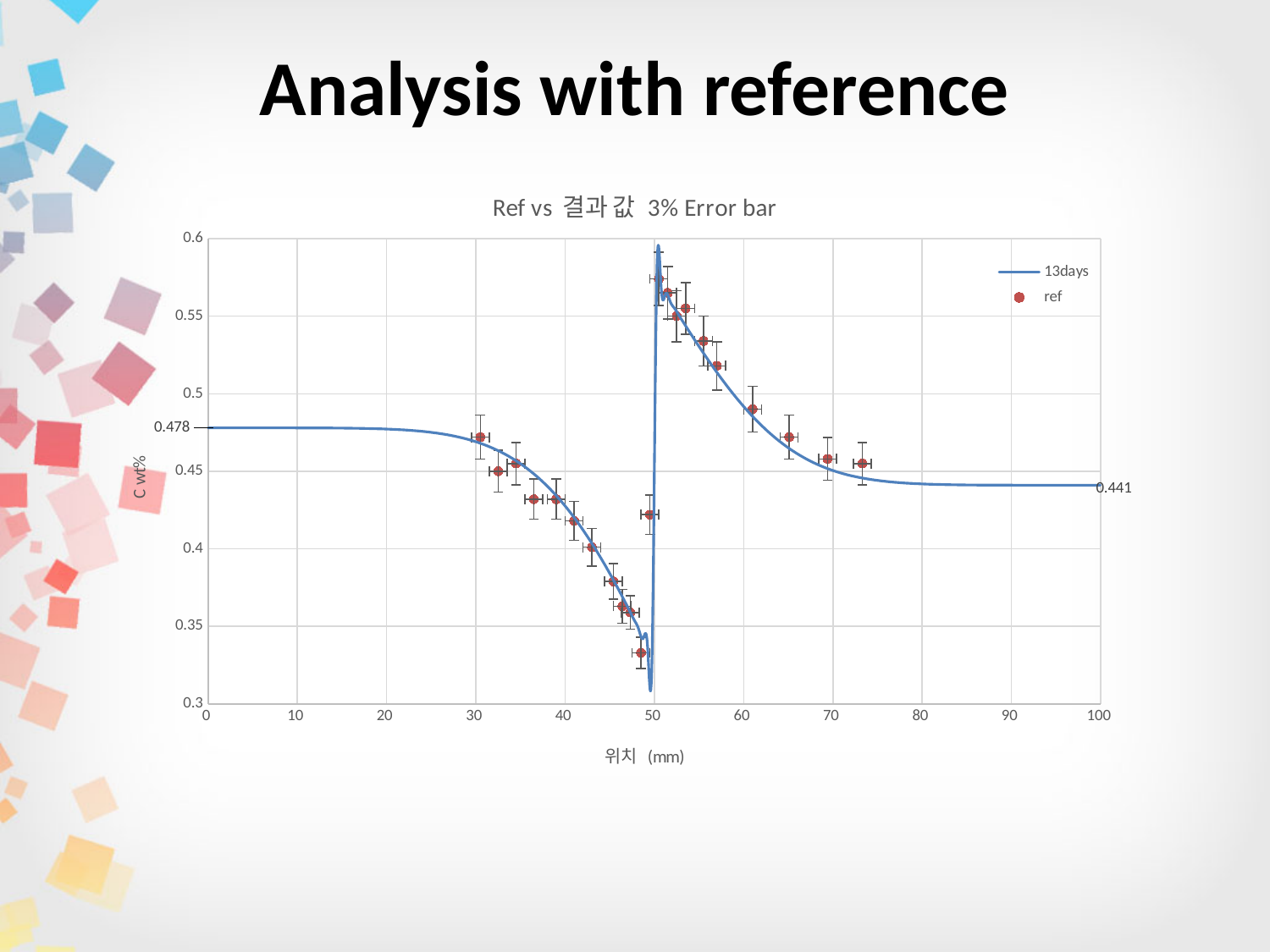

# Analysis with reference

### Chart: Ref vs 결과 값 3% Error bar

| Category |  |  |
|---|---|---|